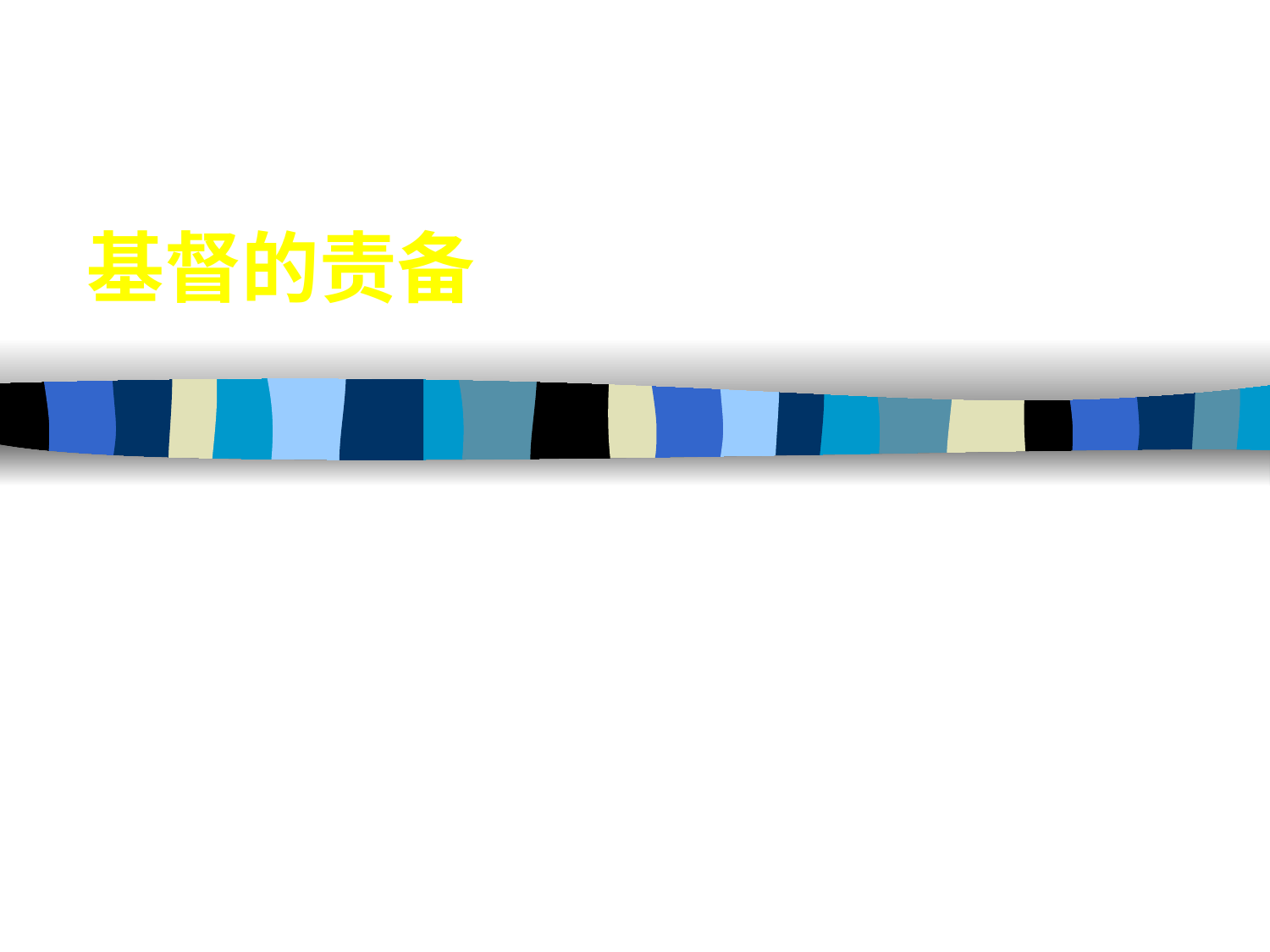

# 基督的责备
2:14  "然而有几件事我要责备你， 因为在你那里有些人持守巴兰的教训。 这巴兰曾经教导巴勒把绊脚石放在以色列人面前， 叫他们吃祭过偶像的食物， 并且行淫乱。 15 同样， 你也有些人持守尼哥拉党的教训。"